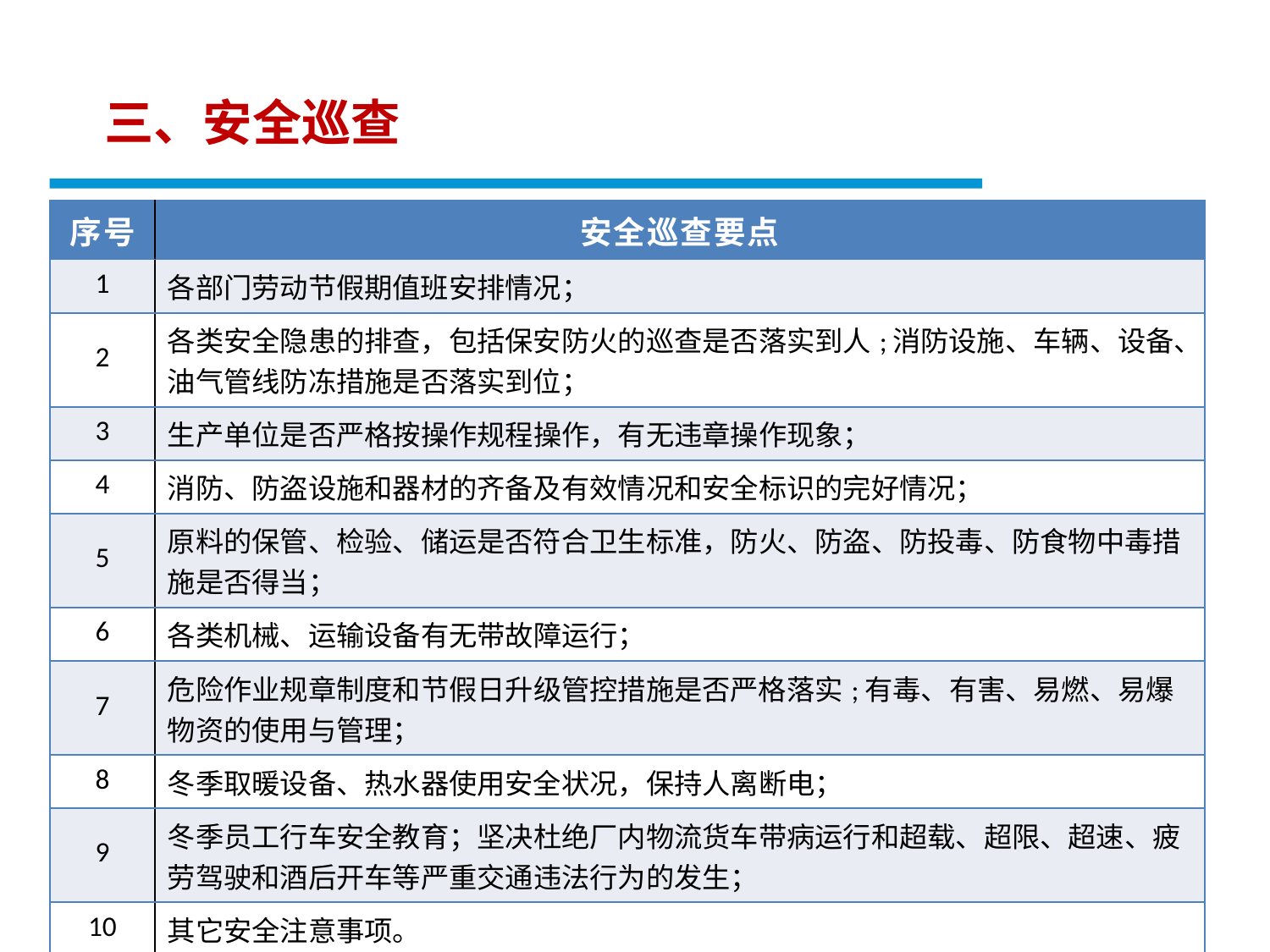

三、安全巡查
| 序号 | 安全巡查要点 |
| --- | --- |
| 1 | 各部门劳动节假期值班安排情况； |
| 2 | 各类安全隐患的排查，包括保安防火的巡查是否落实到人;消防设施、车辆、设备、油气管线防冻措施是否落实到位； |
| 3 | 生产单位是否严格按操作规程操作，有无违章操作现象； |
| 4 | 消防、防盗设施和器材的齐备及有效情况和安全标识的完好情况； |
| 5 | 原料的保管、检验、储运是否符合卫生标准，防火、防盗、防投毒、防食物中毒措施是否得当； |
| 6 | 各类机械、运输设备有无带故障运行； |
| 7 | 危险作业规章制度和节假日升级管控措施是否严格落实;有毒、有害、易燃、易爆物资的使用与管理； |
| 8 | 冬季取暖设备、热水器使用安全状况，保持人离断电； |
| 9 | 冬季员工行车安全教育；坚决杜绝厂内物流货车带病运行和超载、超限、超速、疲劳驾驶和酒后开车等严重交通违法行为的发生； |
| 10 | 其它安全注意事项。 |